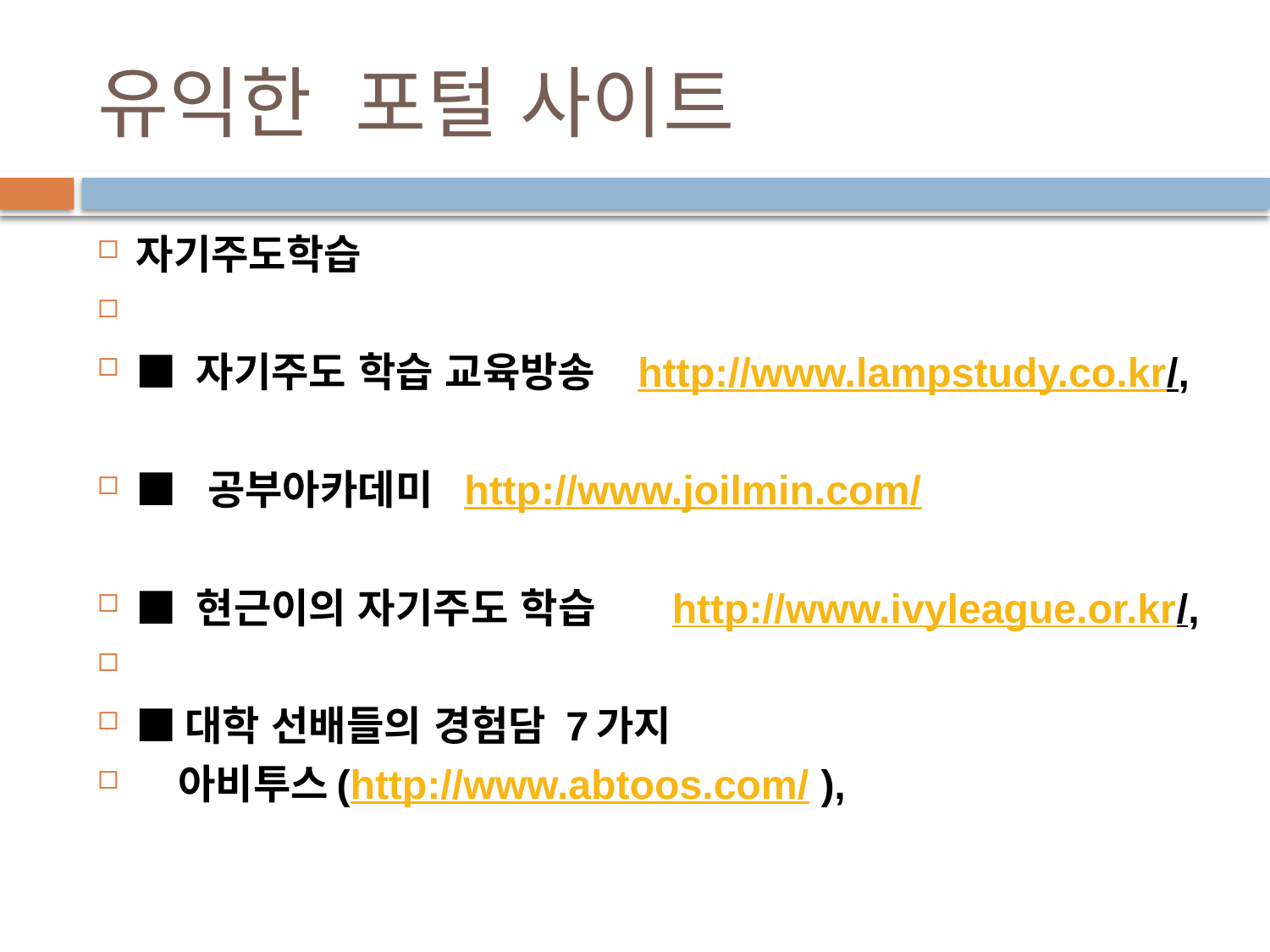

# 유익한  포털 사이트
자기주도학습

■ 자기주도 학습 교육방송   http://www.lampstudy.co.kr/,

■  공부아카데미  http://www.joilmin.com/

■ 현근이의 자기주도 학습      http://www.ivyleague.or.kr/,

■대학 선배들의 경험담 7가지
   아비투스(http://www.abtoos.com/ ),